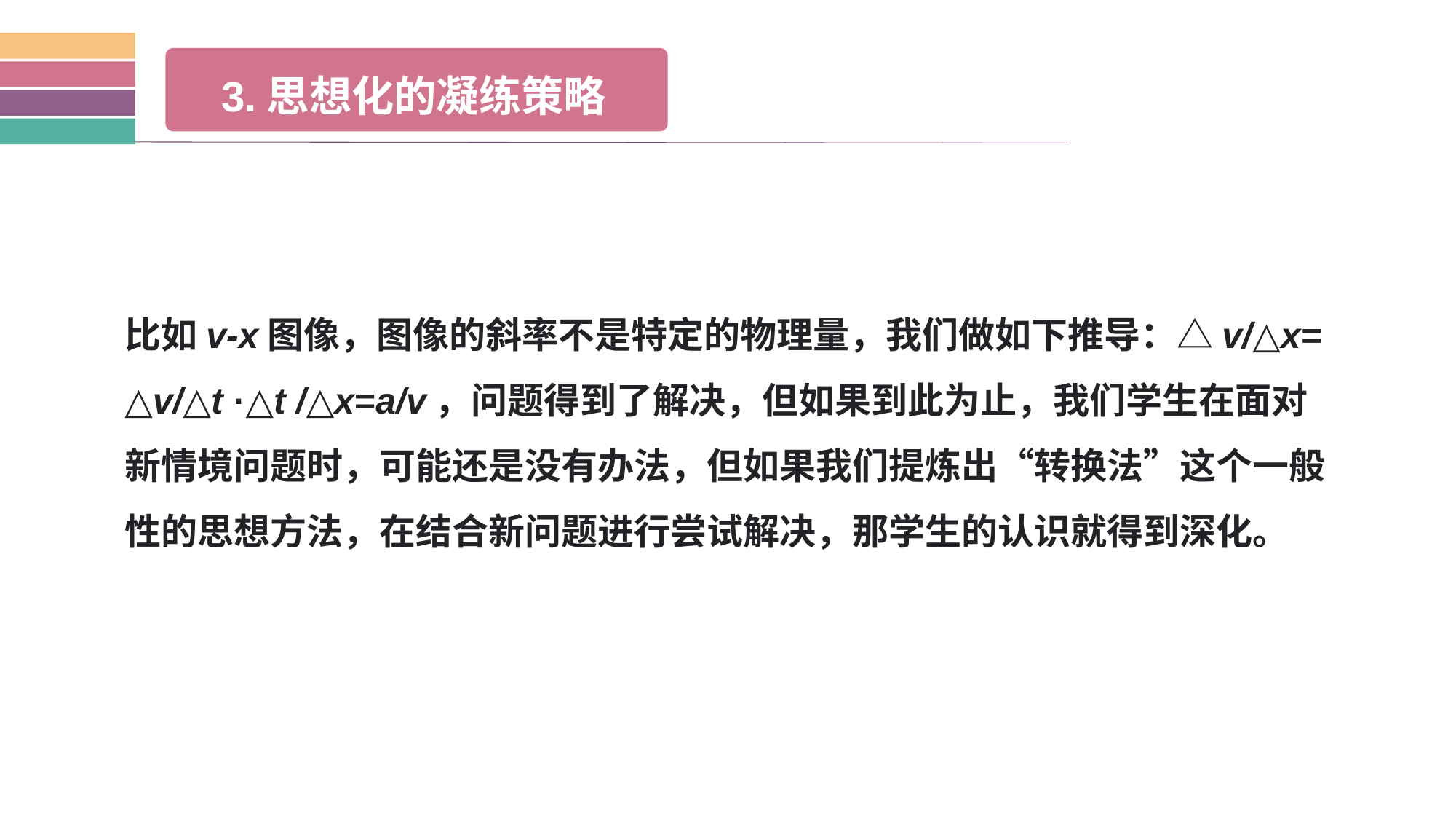

3.思想化的凝练策略
  比如v-x图像，图像的斜率不是特定的物理量，我们做如下推导：△v/△x=△v/△t ·△t /△x=a/v，问题得到了解决，但如果到此为止，我们学生在面对新情境问题时，可能还是没有办法，但如果我们提炼出“转换法”这个一般性的思想方法，在结合新问题进行尝试解决，那学生的认识就得到深化。